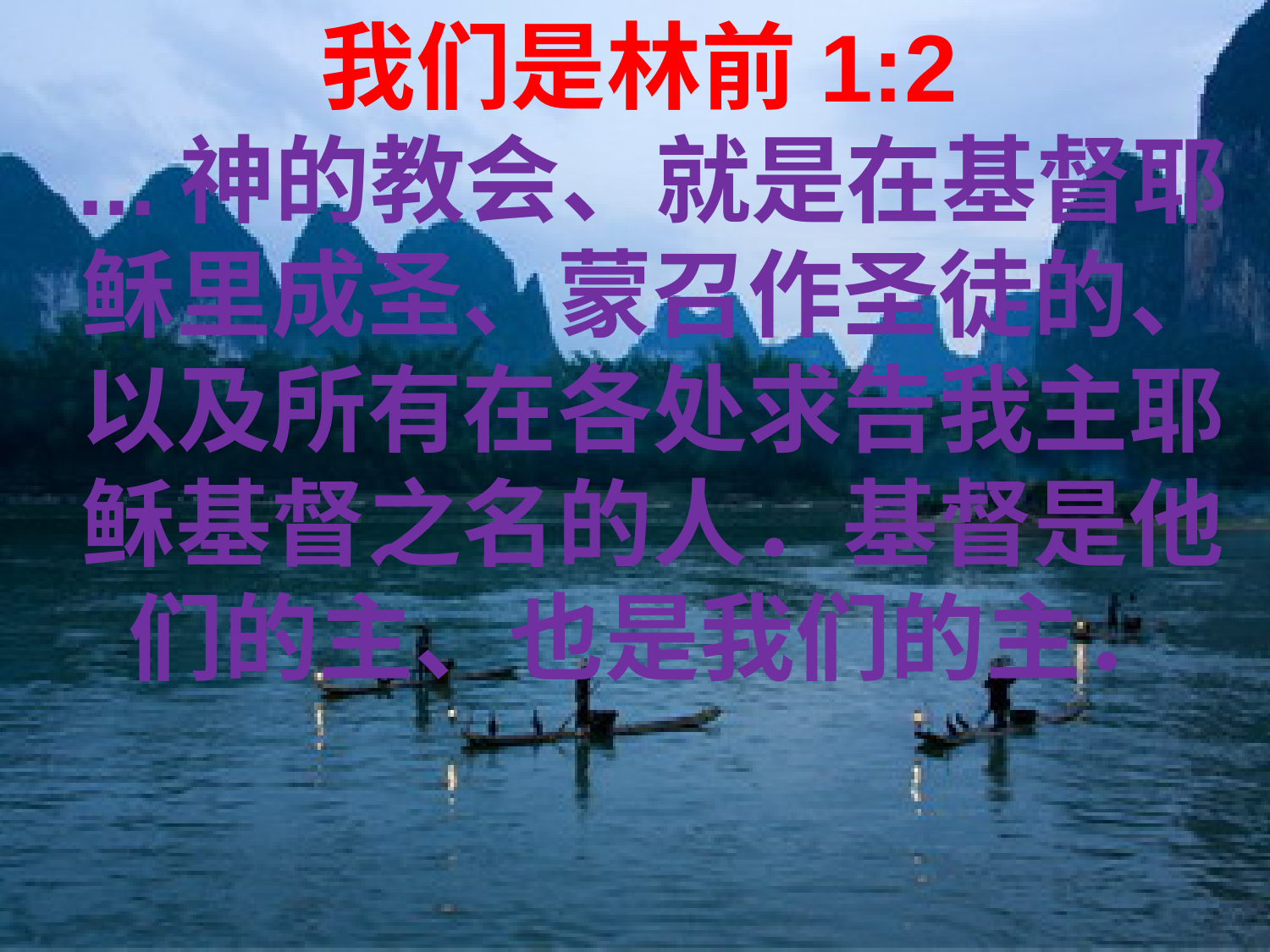

我们是林前1:2
...神的教会、就是在基督耶稣里成圣、蒙召作圣徒的、以及所有在各处求告我主耶稣基督之名的人．基督是他们的主、也是我们的主．